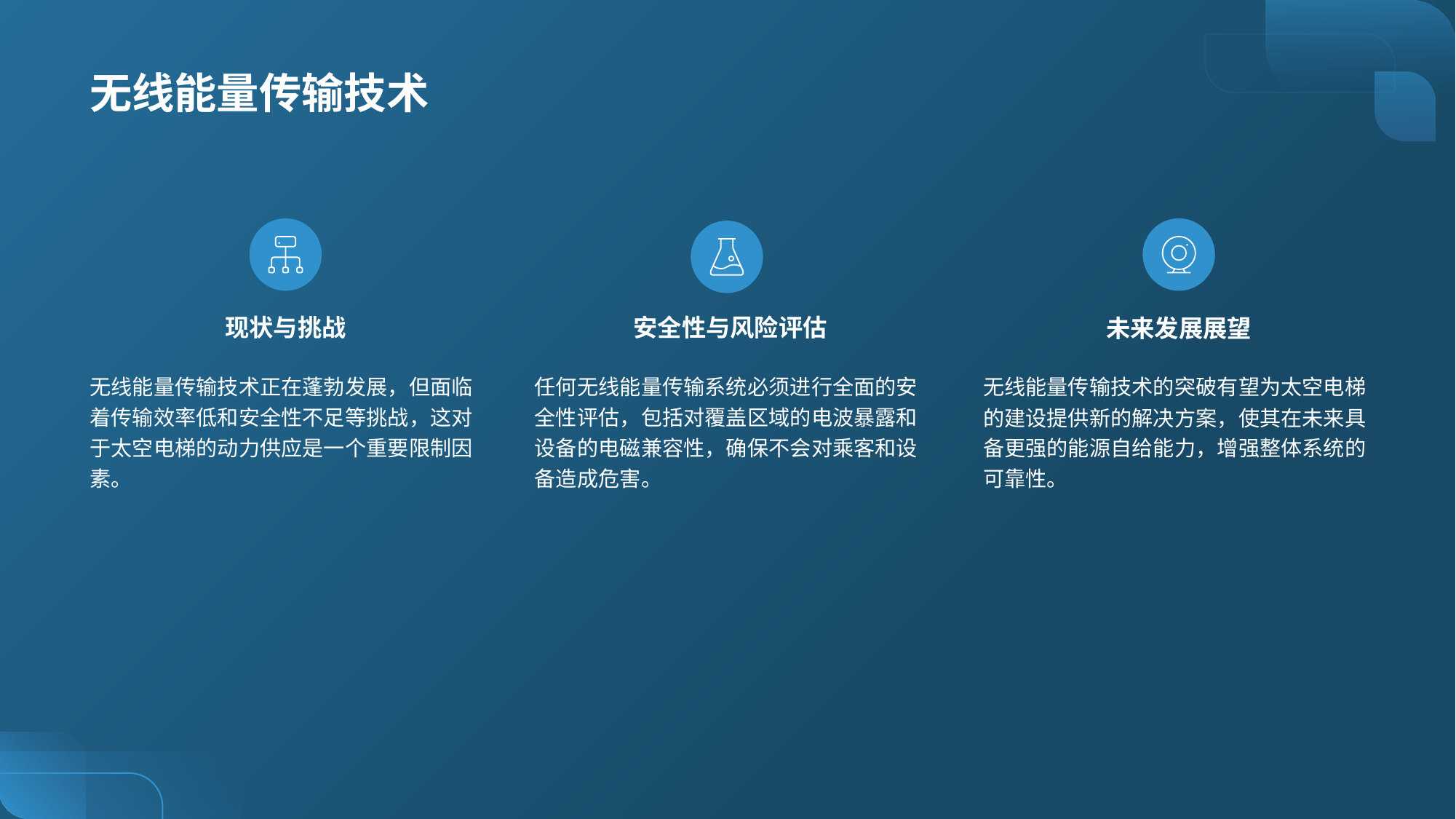

# 无线能量传输技术

现状与挑战
安全性与风险评估
未来发展展望
无线能量传输技术正在蓬勃发展，但面临着传输效率低和安全性不足等挑战，这对于太空电梯的动力供应是一个重要限制因素。
任何无线能量传输系统必须进行全面的安全性评估，包括对覆盖区域的电波暴露和设备的电磁兼容性，确保不会对乘客和设备造成危害。
无线能量传输技术的突破有望为太空电梯的建设提供新的解决方案，使其在未来具备更强的能源自给能力，增强整体系统的可靠性。